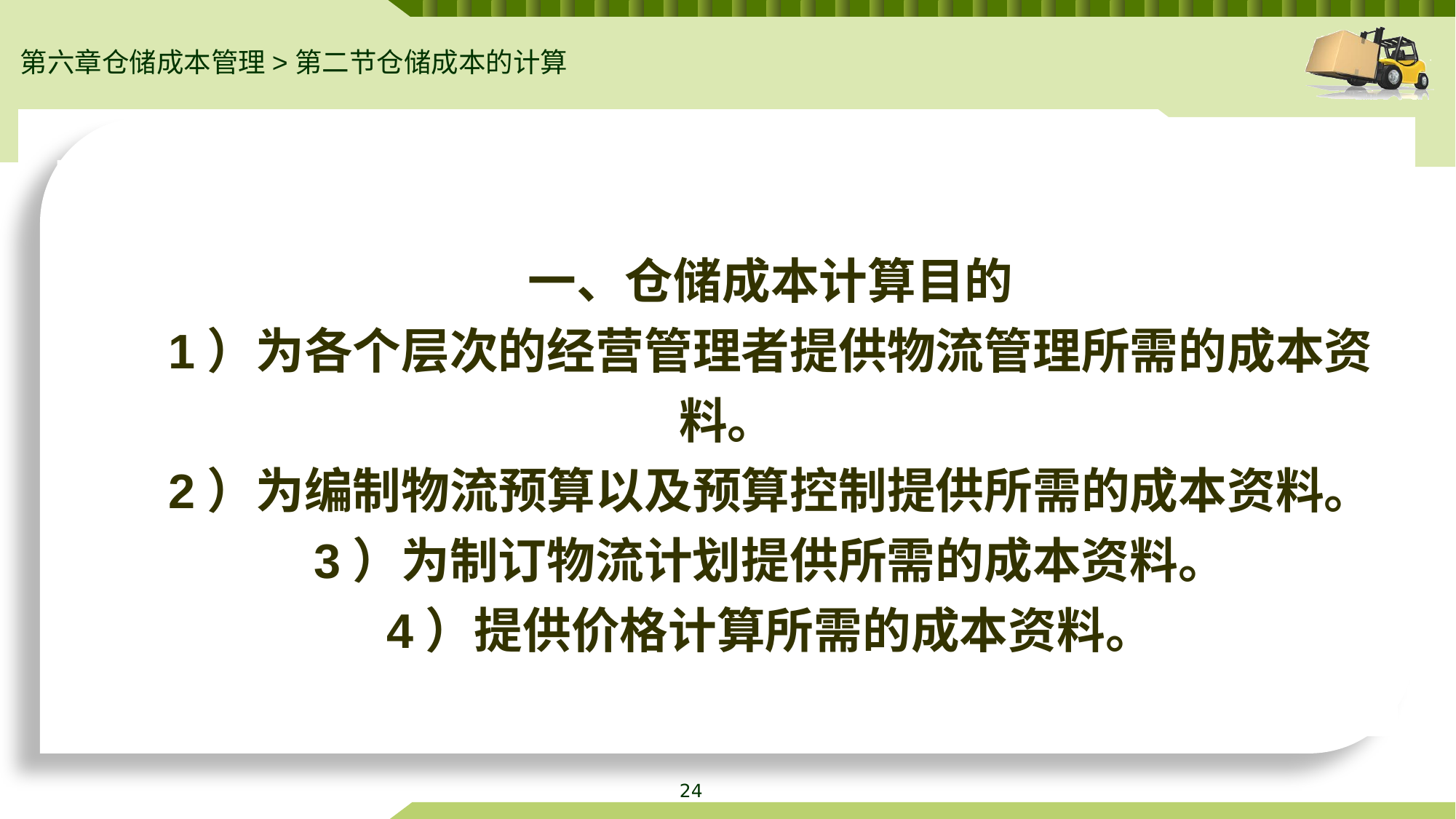

第六章仓储成本管理>第二节仓储成本的计算
一、仓储成本计算目的
1）为各个层次的经营管理者提供物流管理所需的成本资料。
2）为编制物流预算以及预算控制提供所需的成本资料。
3）为制订物流计划提供所需的成本资料。
4）提供价格计算所需的成本资料。